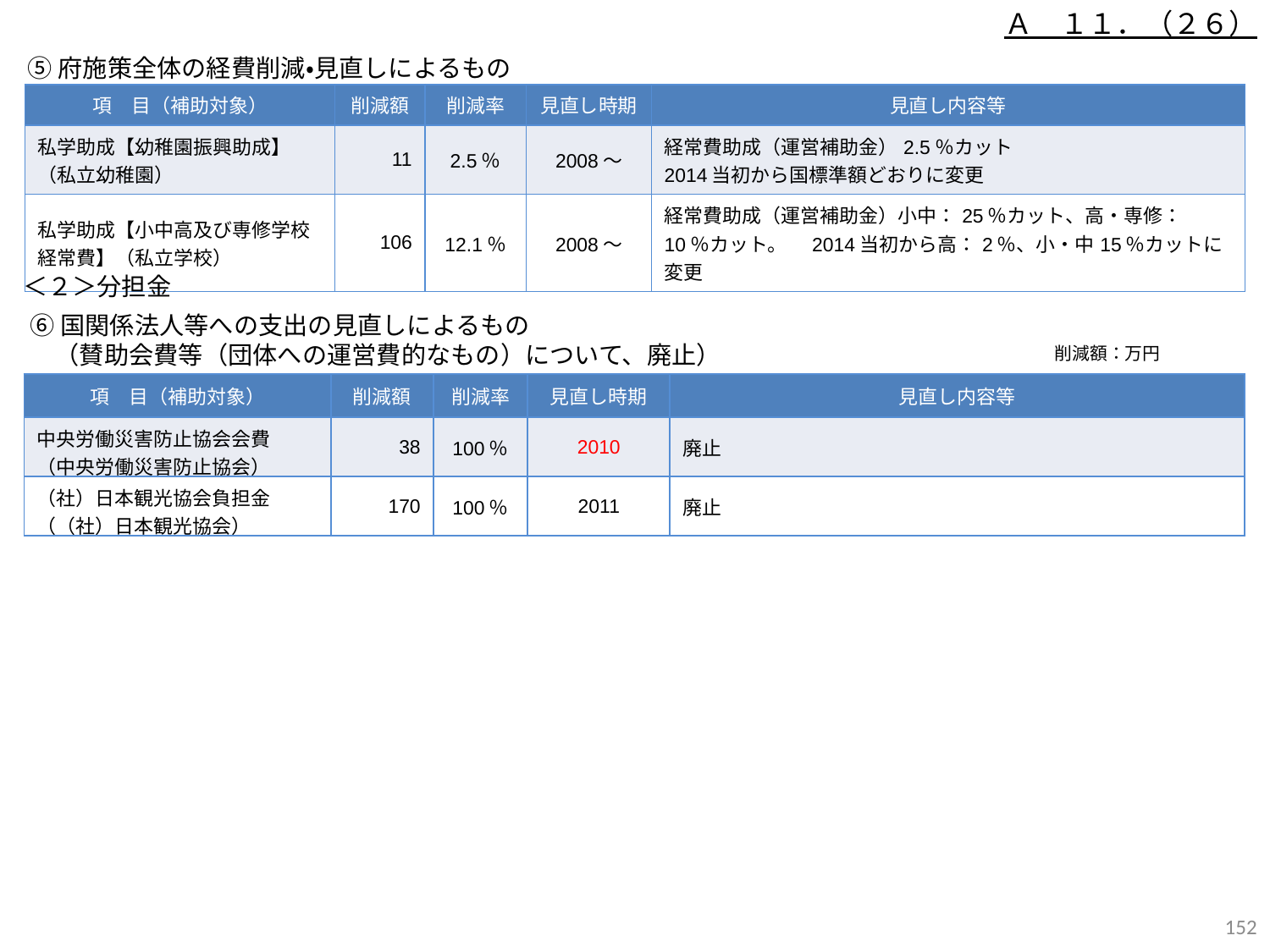

Ａ　１１．（２６）
⑤府施策全体の経費削減・見直しによるもの
| 項　目（補助対象） | 削減額 | 削減率 | 見直し時期 | 見直し内容等 |
| --- | --- | --- | --- | --- |
| 私学助成【幼稚園振興助成】 （私立幼稚園） | 11 | 2.5％ | 2008～ | 経常費助成（運営補助金）2.5％カット 2014当初から国標準額どおりに変更 |
| 私学助成【小中高及び専修学校経常費】（私立学校） | 106 | 12.1％ | 2008～ | 経常費助成（運営補助金）小中：25％カット、高・専修：10％カット。　2014当初から高：2％、小・中15％カットに変更 |
＜２＞分担金
⑥国関係法人等への支出の見直しによるもの
　（賛助会費等（団体への運営費的なもの）について、廃止）
削減額：万円
| 項　目（補助対象） | 削減額 | 削減率 | 見直し時期 | 見直し内容等 |
| --- | --- | --- | --- | --- |
| 中央労働災害防止協会会費 （中央労働災害防止協会） | 38 | 100％ | 2010 | 廃止 |
| （社）日本観光協会負担金 （（社）日本観光協会） | 170 | 100％ | 2011 | 廃止 |
152